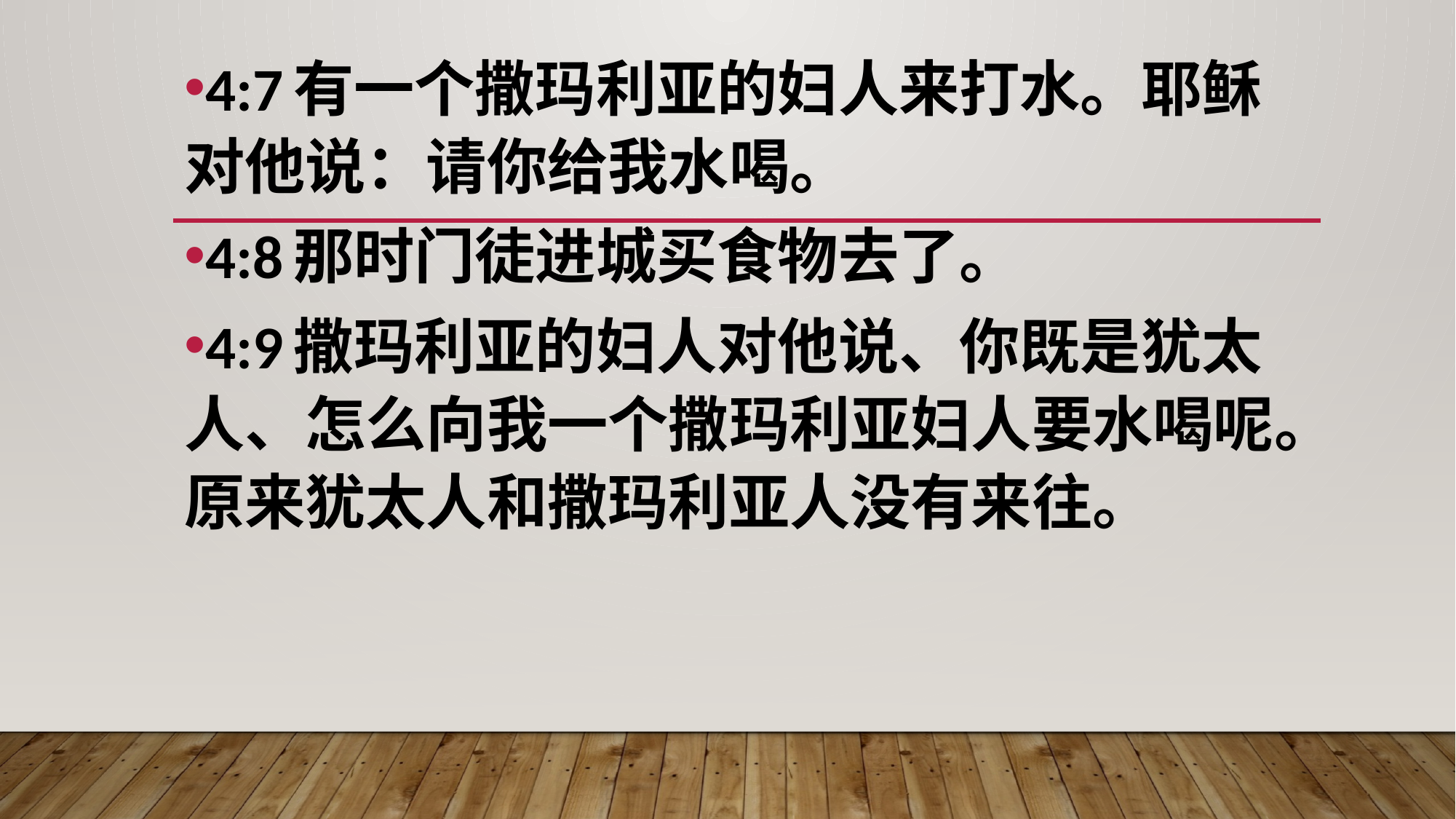

4:7	有一个撒玛利亚的妇人来打水。耶稣对他说：请你给我水喝。
4:8	那时门徒进城买食物去了。
4:9	撒玛利亚的妇人对他说、你既是犹太人、怎么向我一个撒玛利亚妇人要水喝呢。原来犹太人和撒玛利亚人没有来往。